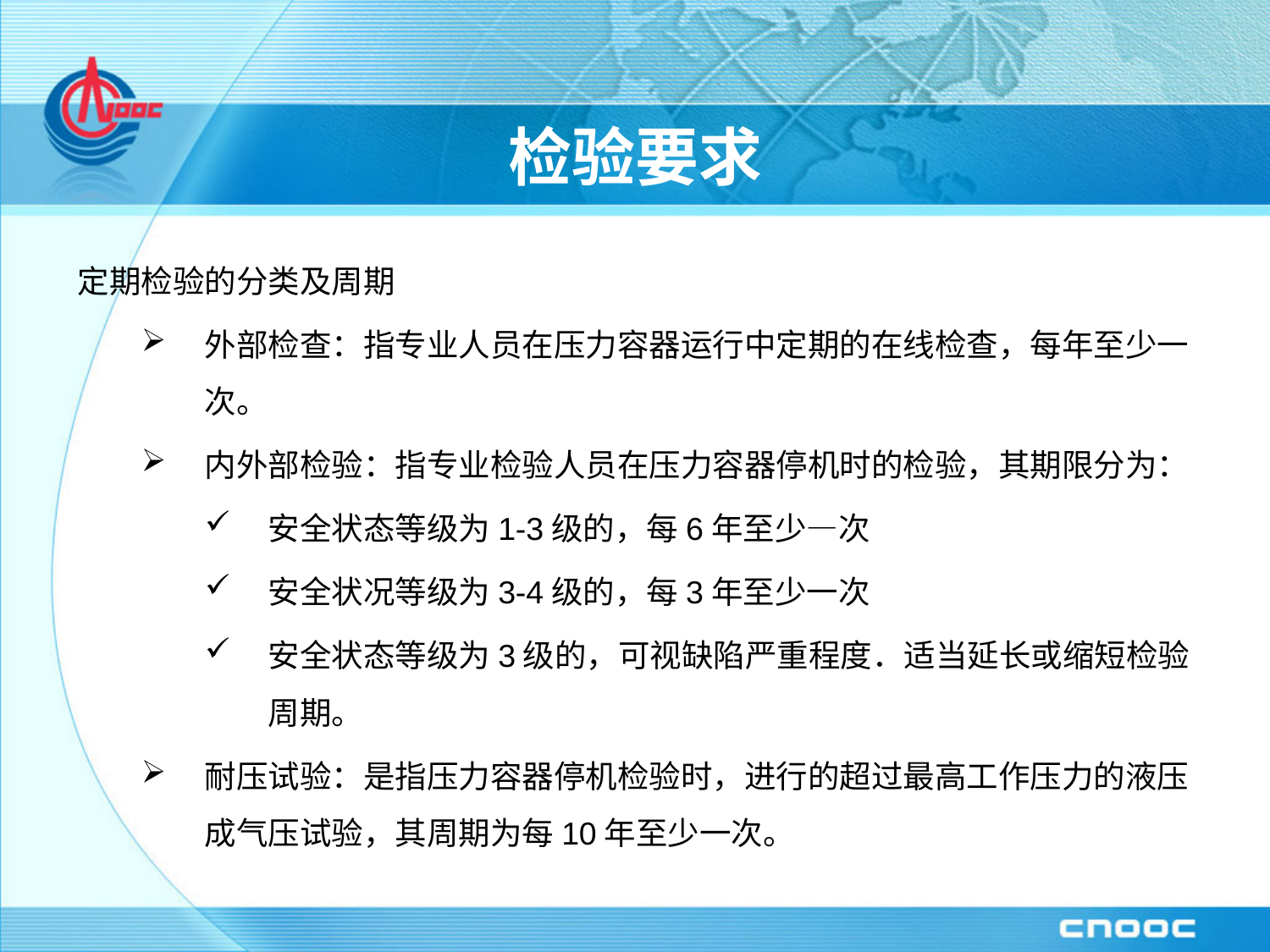

# 检验要求
定期检验的分类及周期
外部检查：指专业人员在压力容器运行中定期的在线检查，每年至少一次。
内外部检验：指专业检验人员在压力容器停机时的检验，其期限分为：
安全状态等级为1-3级的，每6年至少—次
安全状况等级为3-4级的，每3年至少一次
安全状态等级为3级的，可视缺陷严重程度．适当延长或缩短检验周期。
耐压试验：是指压力容器停机检验时，进行的超过最高工作压力的液压成气压试验，其周期为每10年至少一次。